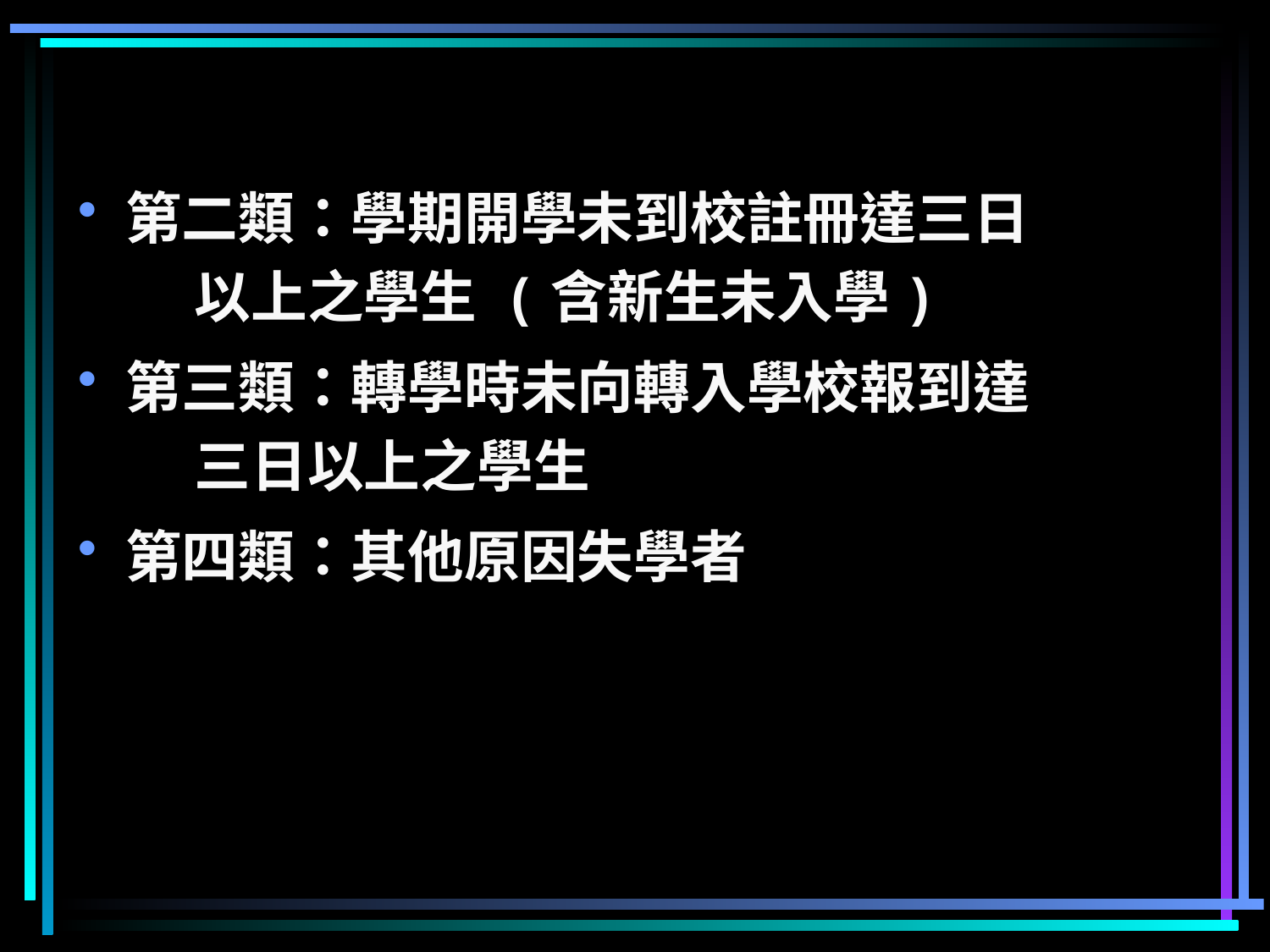

第二類：學期開學未到校註冊達三日
        以上之學生 (含新生未入學)
第三類：轉學時未向轉入學校報到達
        三日以上之學生
第四類：其他原因失學者